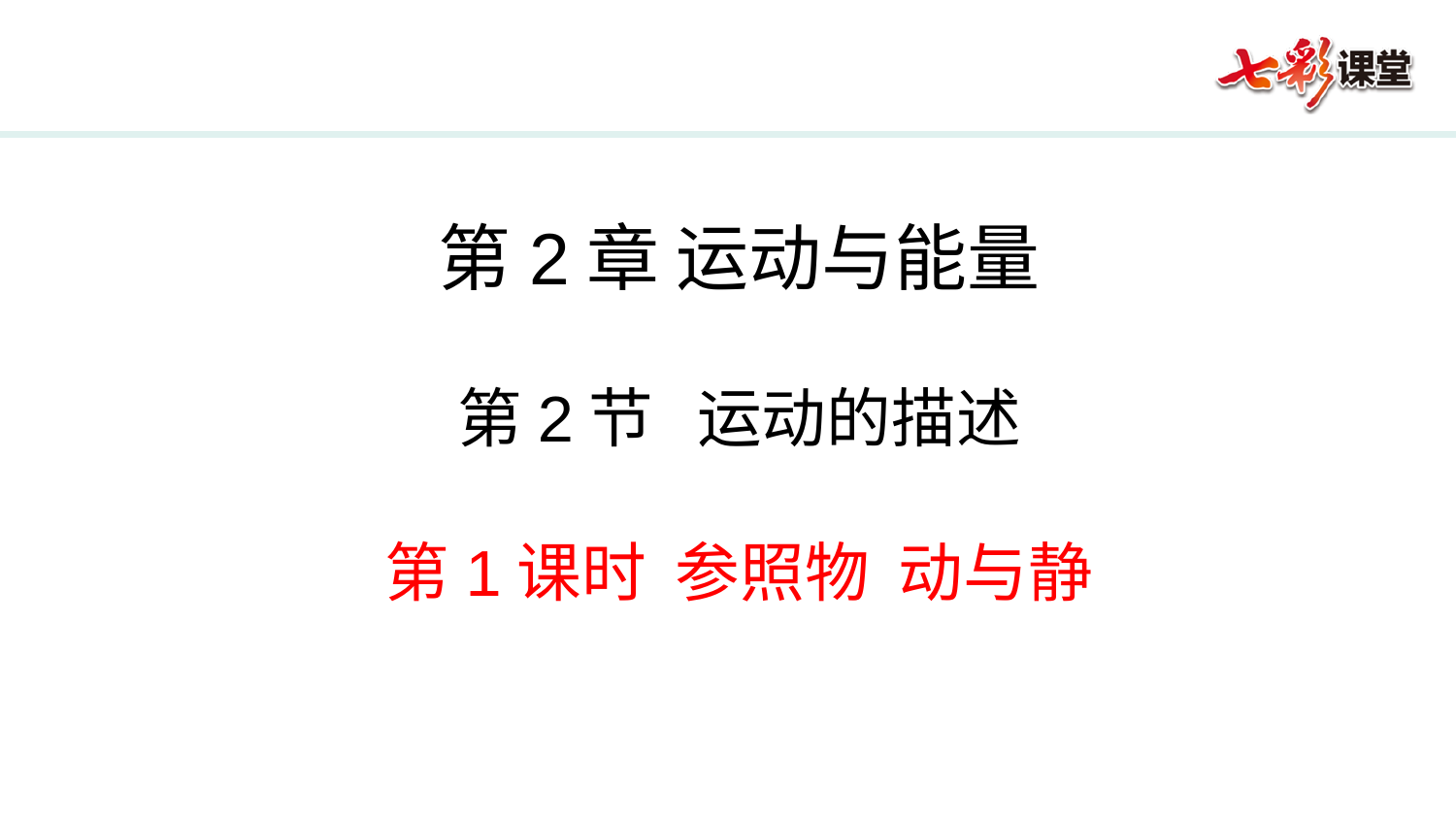

第2章 运动与能量

第2节   运动的描述

第1课时  参照物  动与静